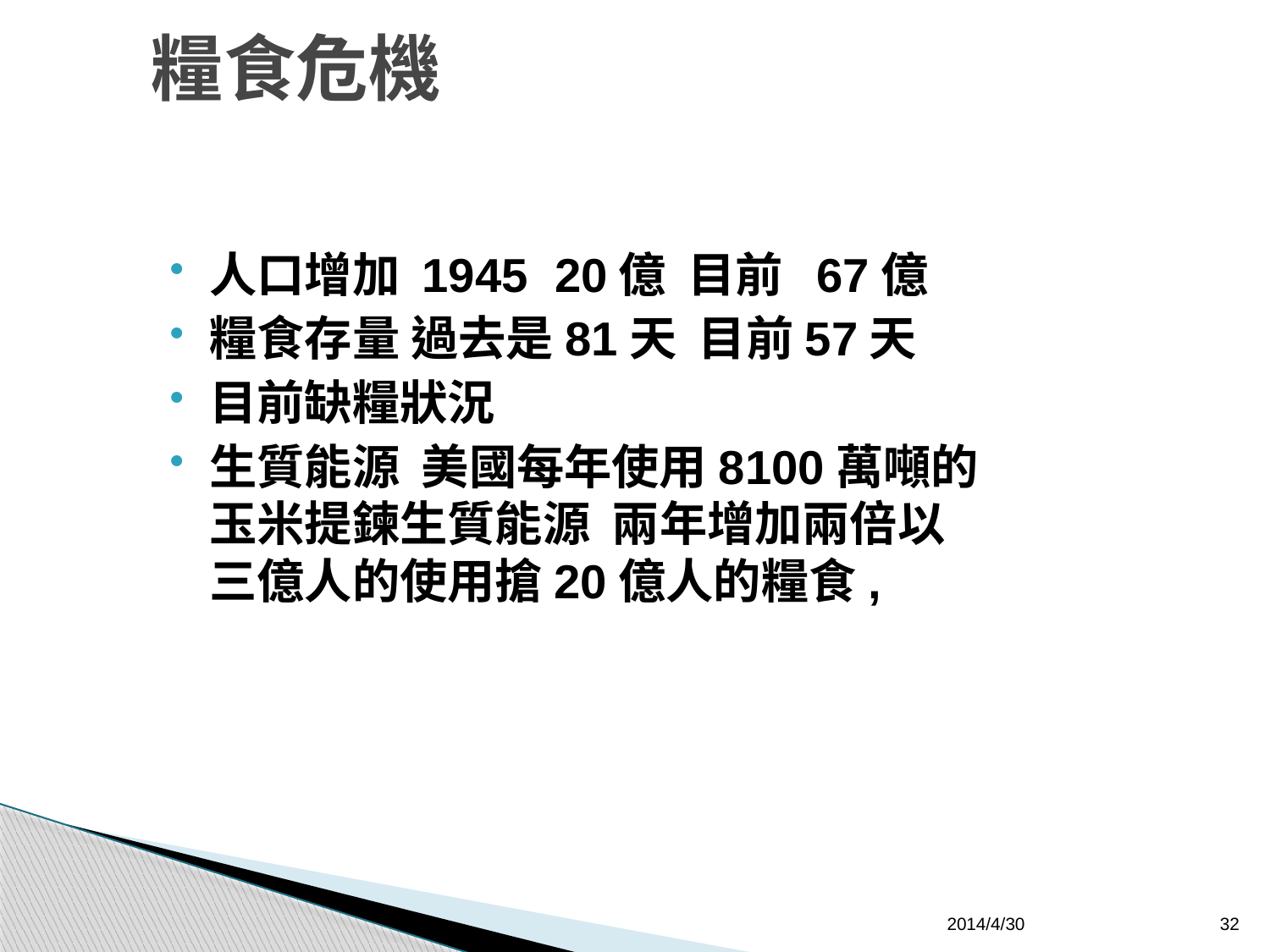

# 糧食危機
人口增加 1945  20億  目前  67億
糧食存量 過去是81天  目前57天
目前缺糧狀況
生質能源  美國每年使用8100萬噸的玉米提鍊生質能源  兩年增加兩倍以三億人的使用搶20億人的糧食,

2014/4/30
32